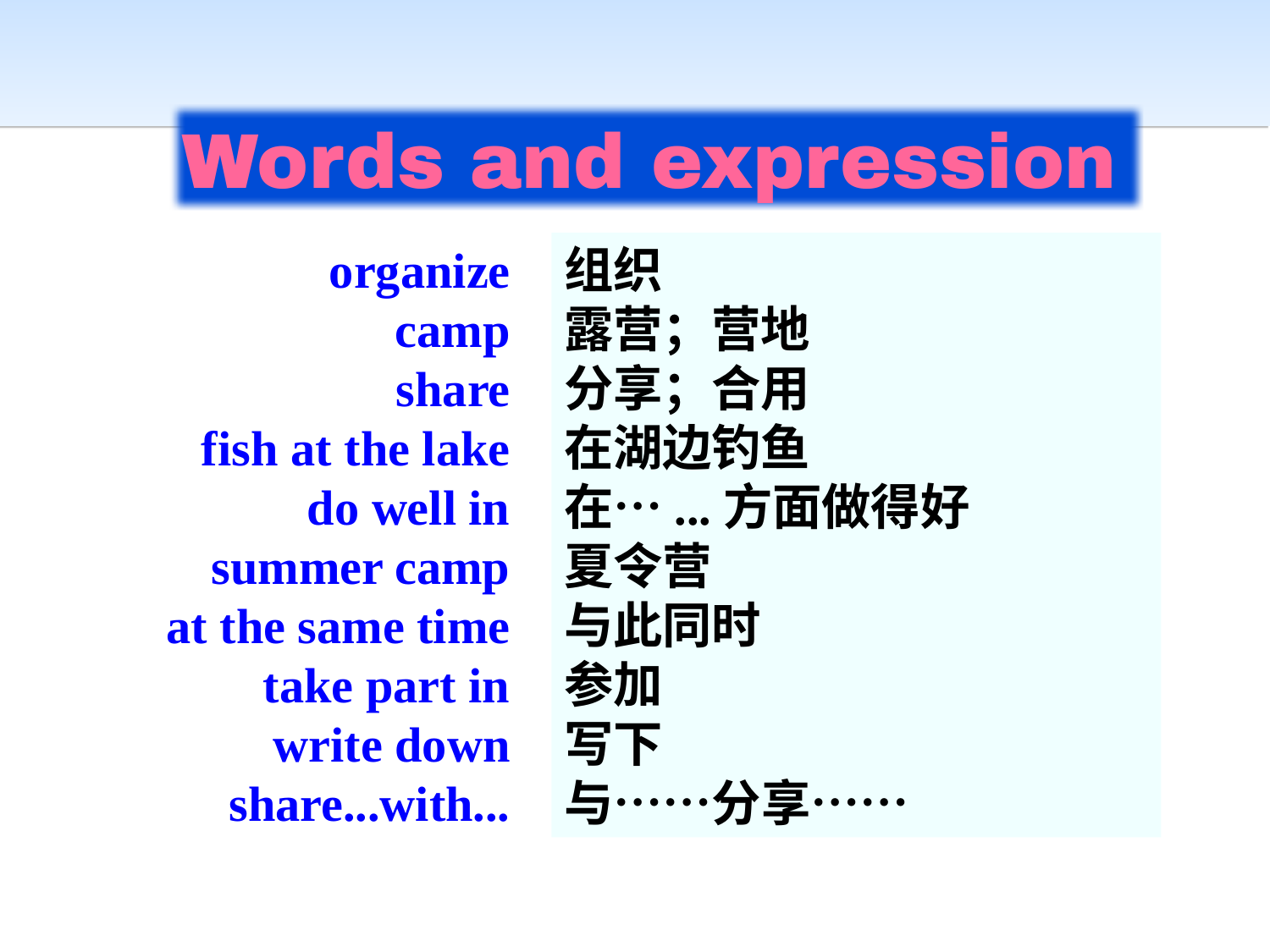

Words and expression
organize
camp
share
fish at the lake
do well in
summer camp
at the same time
take part in
write down
share...with...
组织
露营；营地
分享；合用
在湖边钓鱼
在…...方面做得好
夏令营
与此同时
参加
写下
与……分享……